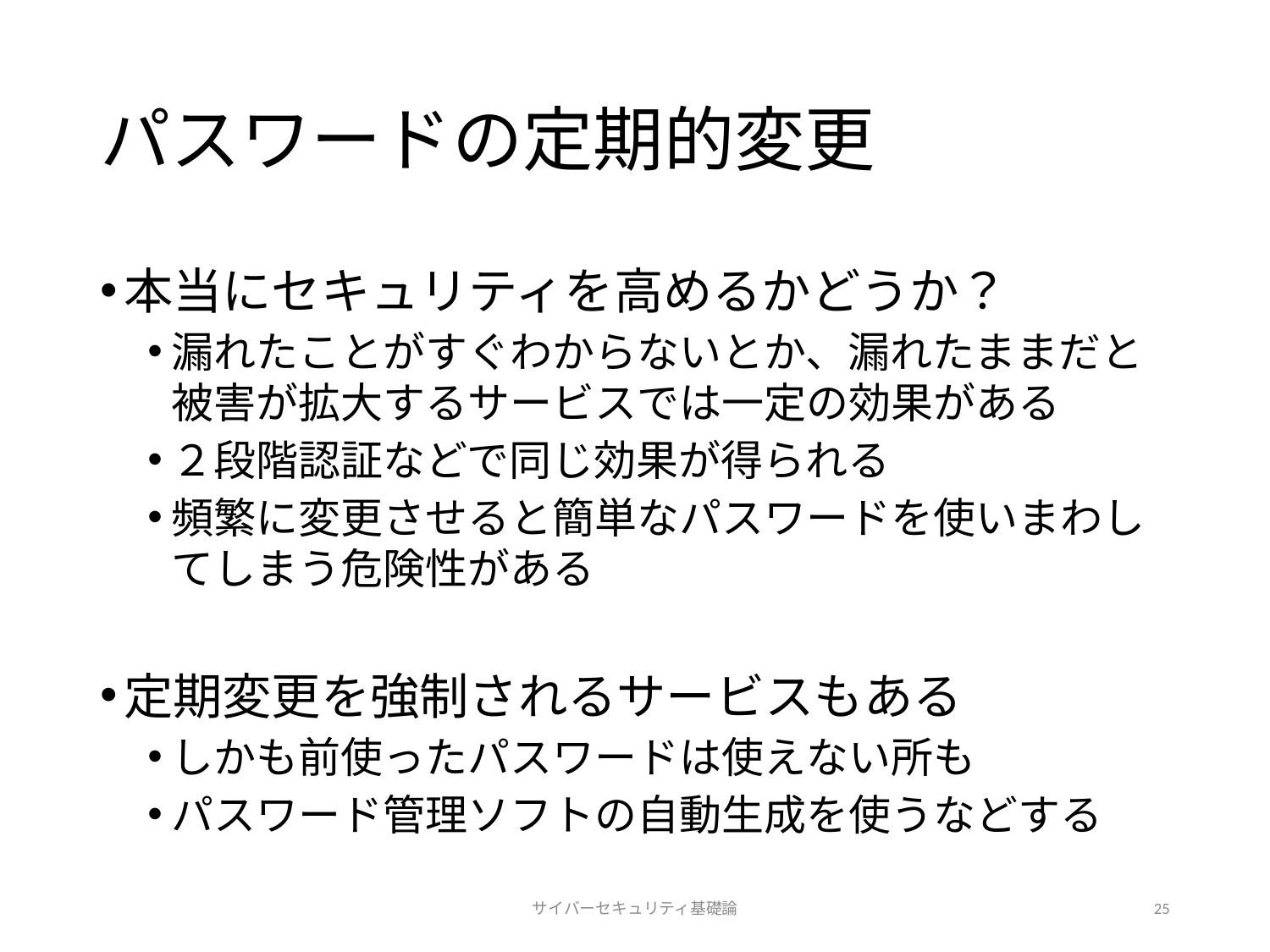

# パスワードの定期的変更
本当にセキュリティを高めるかどうか？
漏れたことがすぐわからないとか、漏れたままだと被害が拡大するサービスでは一定の効果がある
２段階認証などで同じ効果が得られる
頻繁に変更させると簡単なパスワードを使いまわしてしまう危険性がある

定期変更を強制されるサービスもある
しかも前使ったパスワードは使えない所も
パスワード管理ソフトの自動生成を使うなどする
サイバーセキュリティ基礎論
25